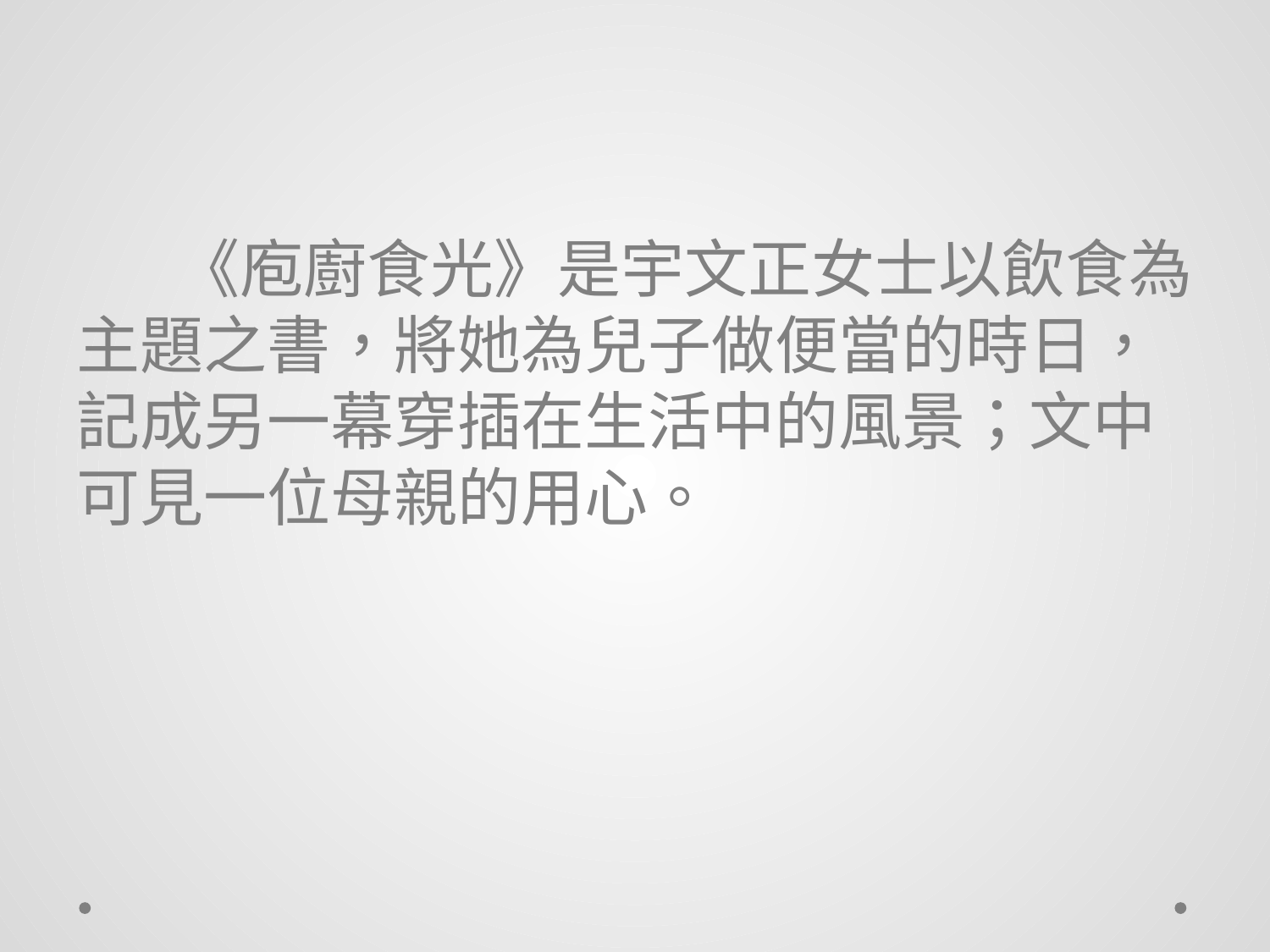

#
      《庖廚食光》是宇文正女士以飲食為主題之書，將她為兒子做便當的時日，記成另一幕穿插在生活中的風景；文中可見一位母親的用心。